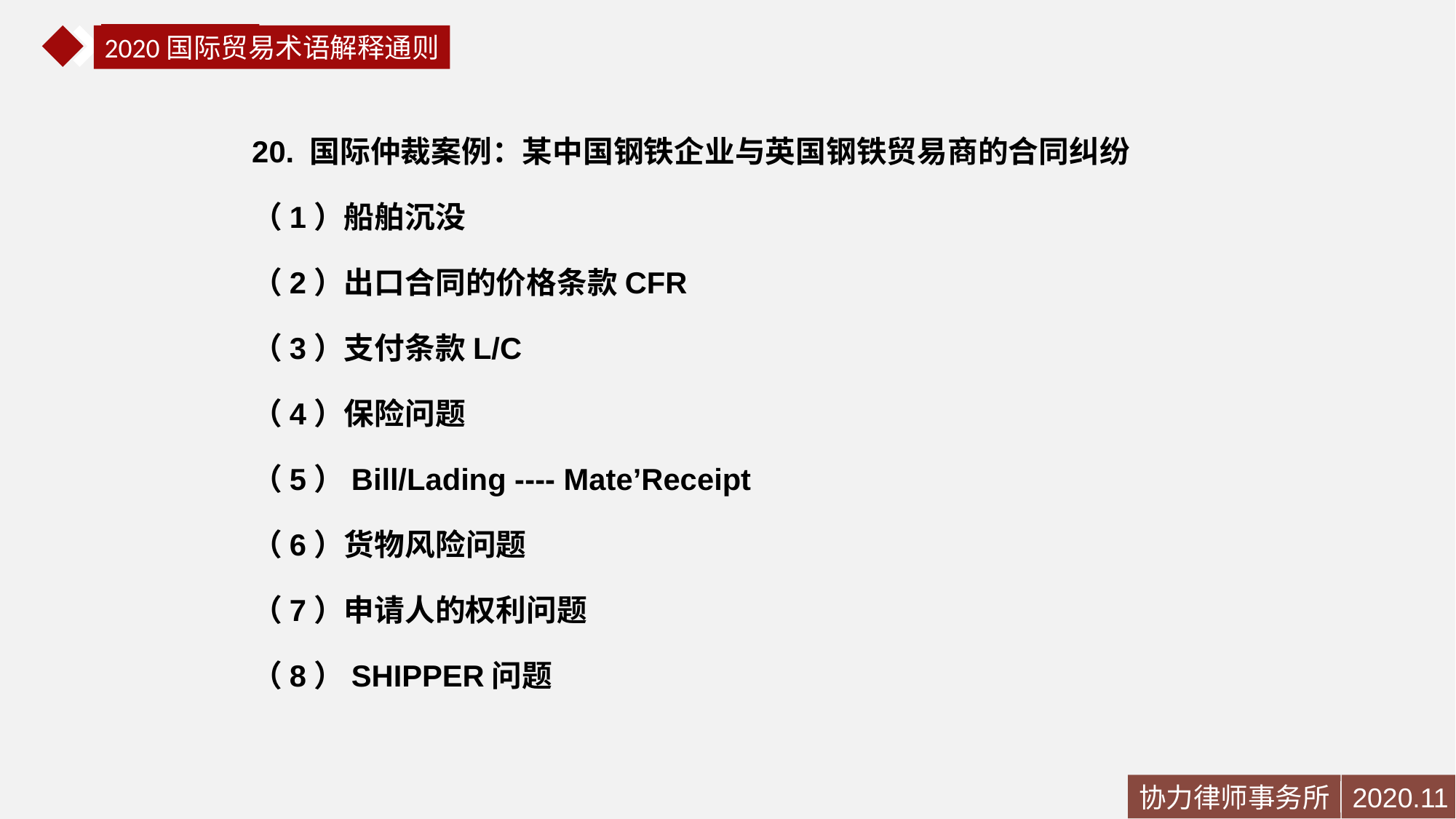

国际贸易法

2020国际贸易术语解释通则

20. 国际仲裁案例：某中国钢铁企业与英国钢铁贸易商的合同纠纷

（1）船舶沉没

（2）出口合同的价格条款CFR

（3）支付条款L/C

（4）保险问题

（5）Bill/Lading ---- Mate’Receipt

（6）货物风险问题

（7）申请人的权利问题

（8）SHIPPER问题

协力律师事务所
2020.11